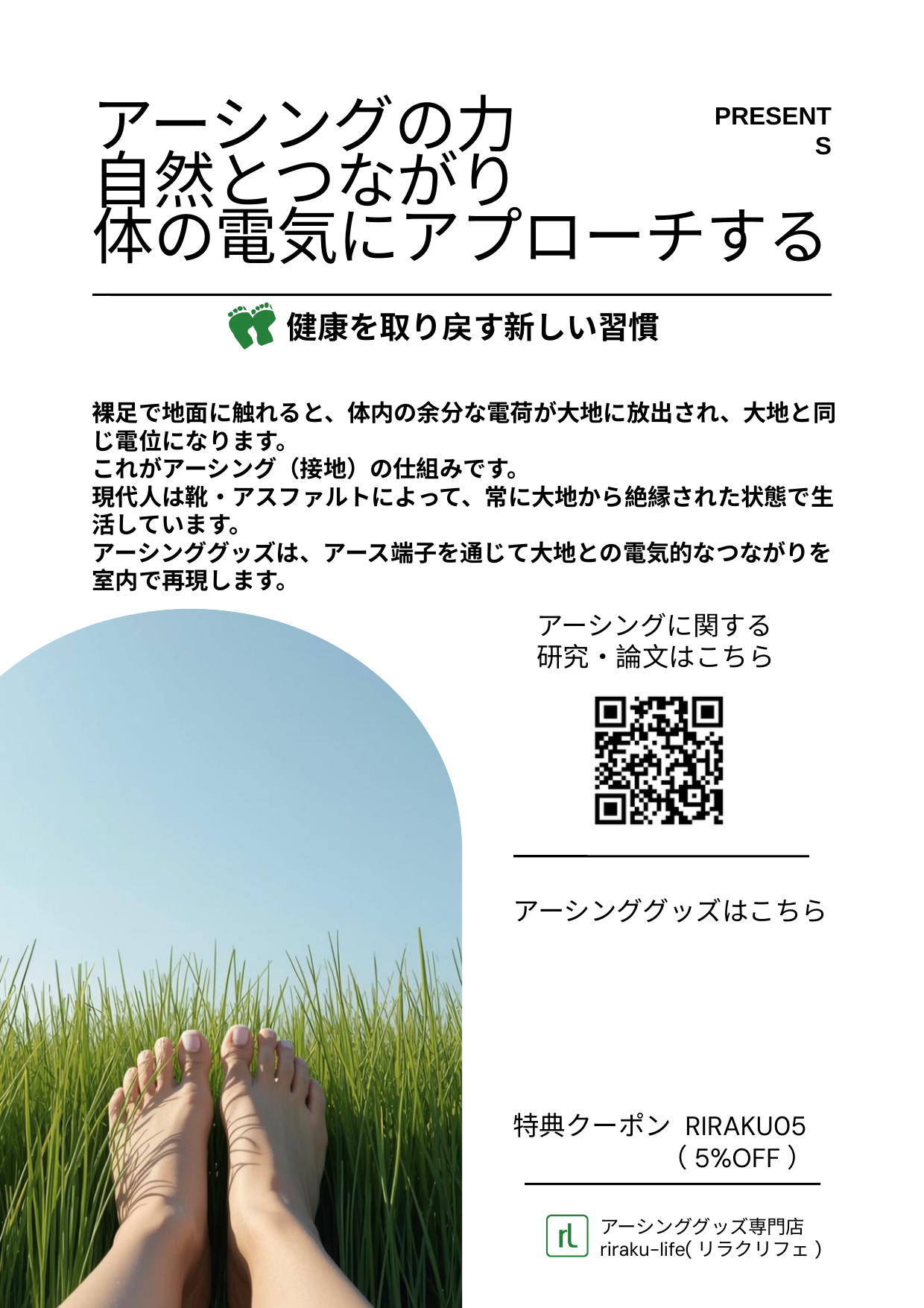

PRESENTS
アーシングの力
自然とつながり
体の電気にアプローチする

健康を取り戻す新しい習慣
裸足で地面に触れると、体内の余分な電荷が大地に放出され、大地と同じ電位になります。
これがアーシング（接地）の仕組みです。
現代人は靴・アスファルトによって、常に大地から絶縁された状態で生活しています。
アーシンググッズは、アース端子を通じて大地との電気的なつながりを室内で再現します。

アーシングに関する
研究・論文はこちら

アーシンググッズはこちら
 特典クーポン RIRAKU05（5%OFF）

アーシンググッズ専門店
riraku-life(リラクリフェ)